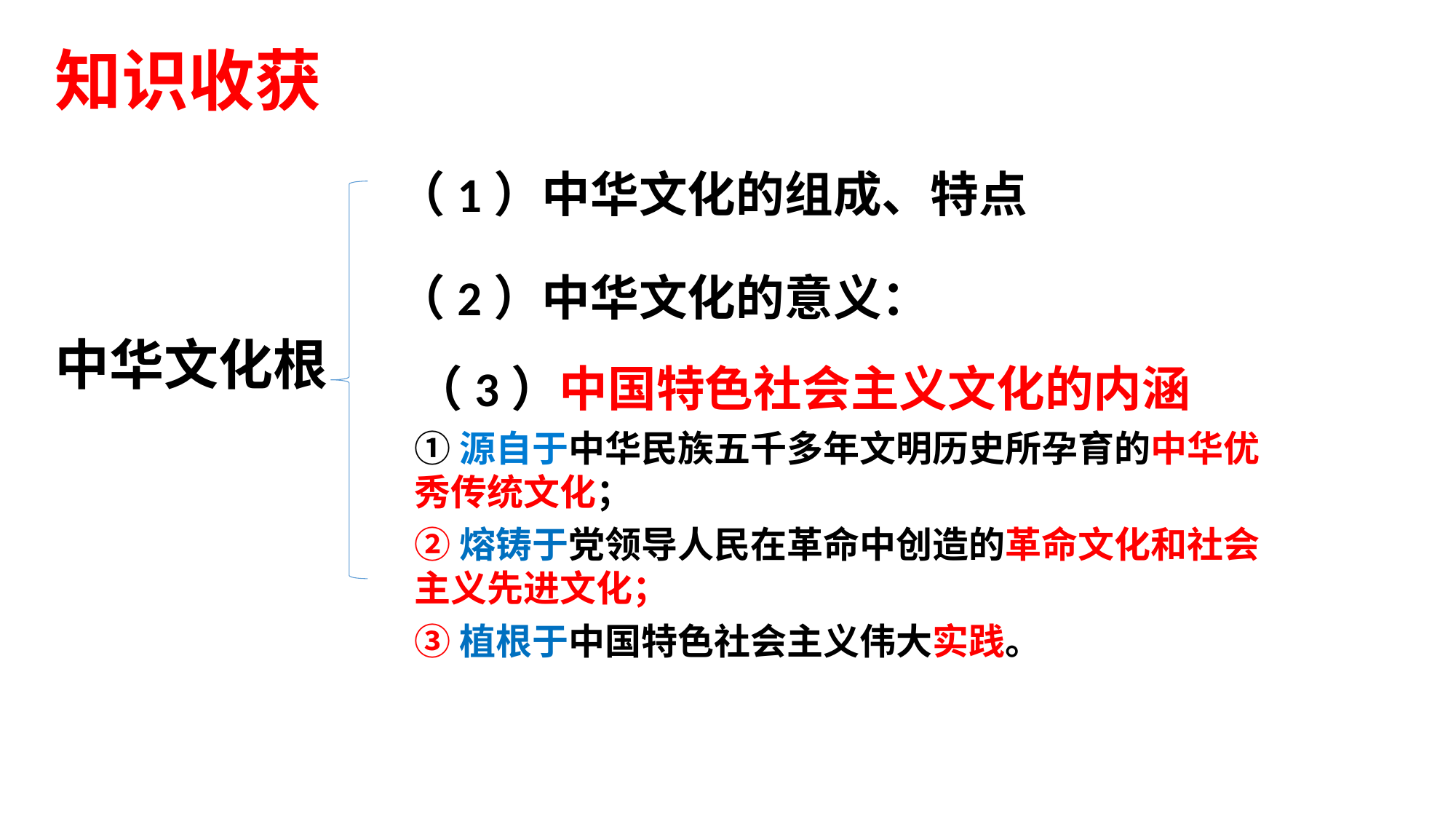

知识收获
（1）中华文化的组成、特点

（2）中华文化的意义：

中华文化根
（3）中国特色社会主义文化的内涵
①源自于中华民族五千多年文明历史所孕育的中华优秀传统文化；
②熔铸于党领导人民在革命中创造的革命文化和社会主义先进文化；
③植根于中国特色社会主义伟大实践。